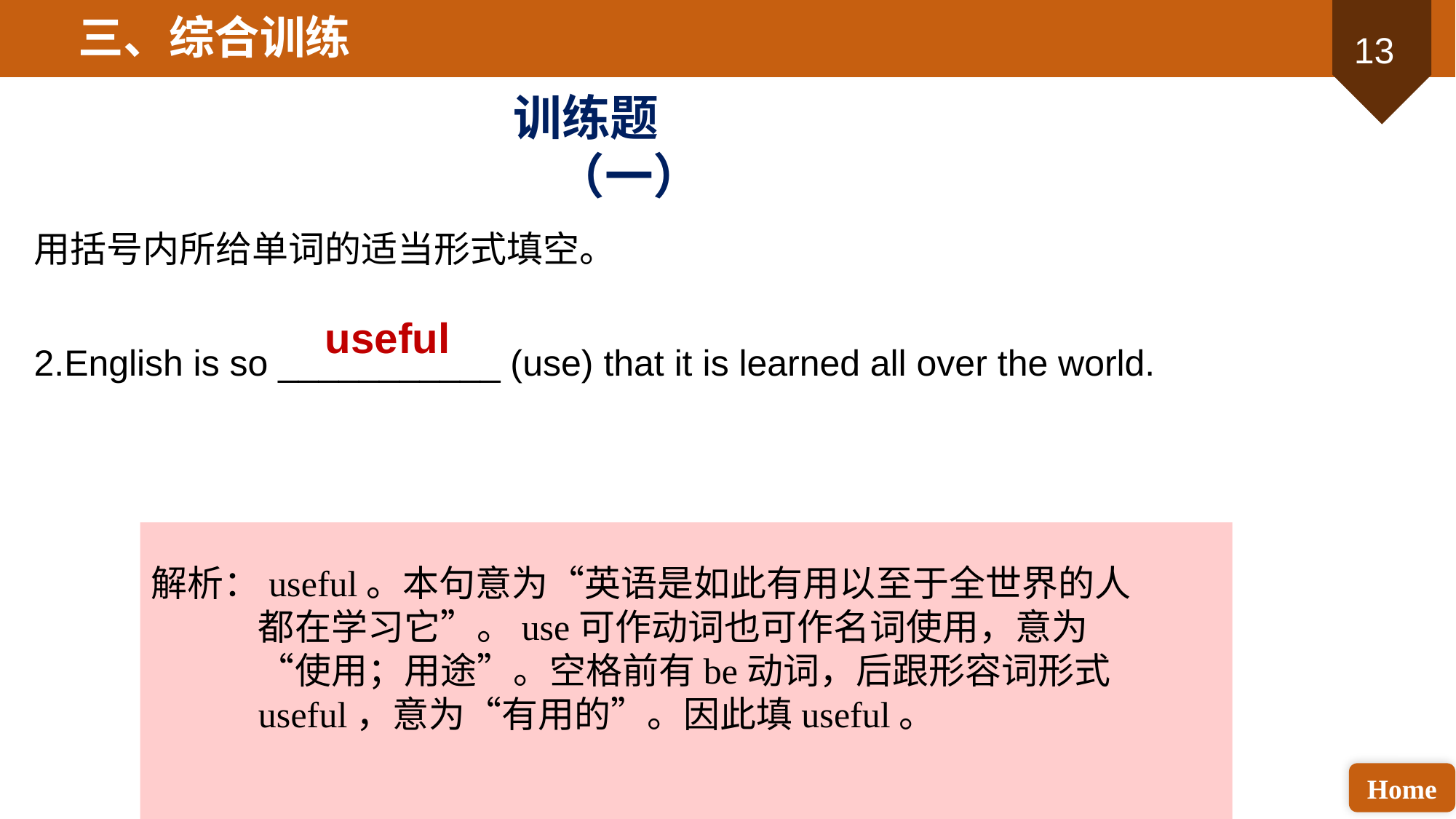

三、综合训练
训练题（一）
用括号内所给单词的适当形式填空。

2.English is so ___________ (use) that it is learned all over the world.
useful

解析：useful。本句意为“英语是如此有用以至于全世界的人都在学习它”。use可作动词也可作名词使用，意为“使用；用途”。空格前有be动词，后跟形容词形式useful，意为“有用的”。因此填useful。